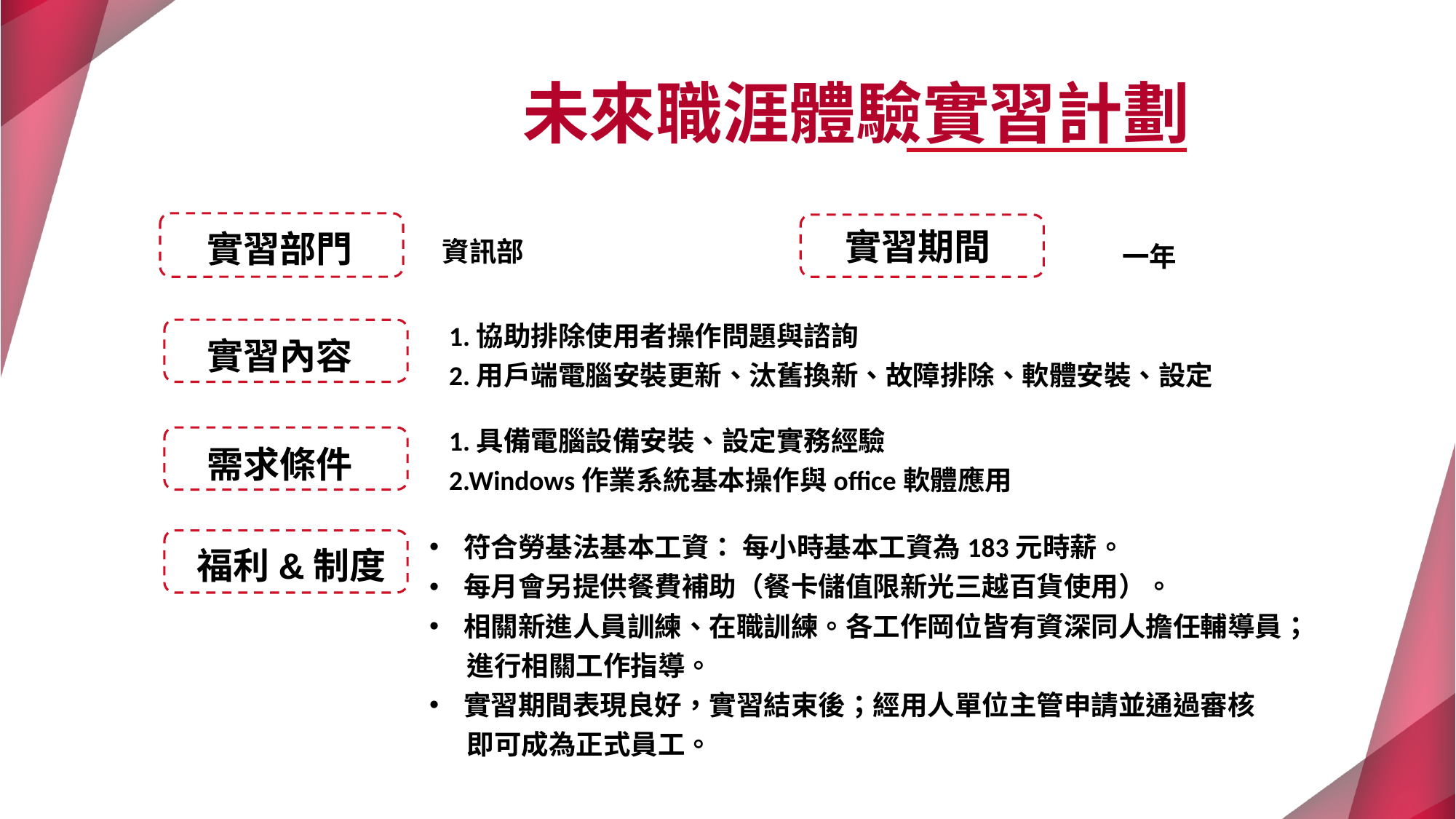

未來職涯體驗實習計劃

實習期間
實習部門
資訊部
一年
1.協助排除使用者操作問題與諮詢
2.用戶端電腦安裝更新、汰舊換新、故障排除、軟體安裝、設定

實習內容
1.具備電腦設備安裝、設定實務經驗
2.Windows作業系統基本操作與office軟體應用

需求條件
符合勞基法基本工資： 每小時基本工資為183元時薪。
每月會另提供餐費補助（餐卡儲值限新光三越百貨使用）。
相關新進人員訓練、在職訓練。各工作岡位皆有資深同人擔任輔導員；
     進行相關工作指導。
實習期間表現良好，實習結束後；經用人單位主管申請並通過審核
     即可成為正式員工。

福利&制度